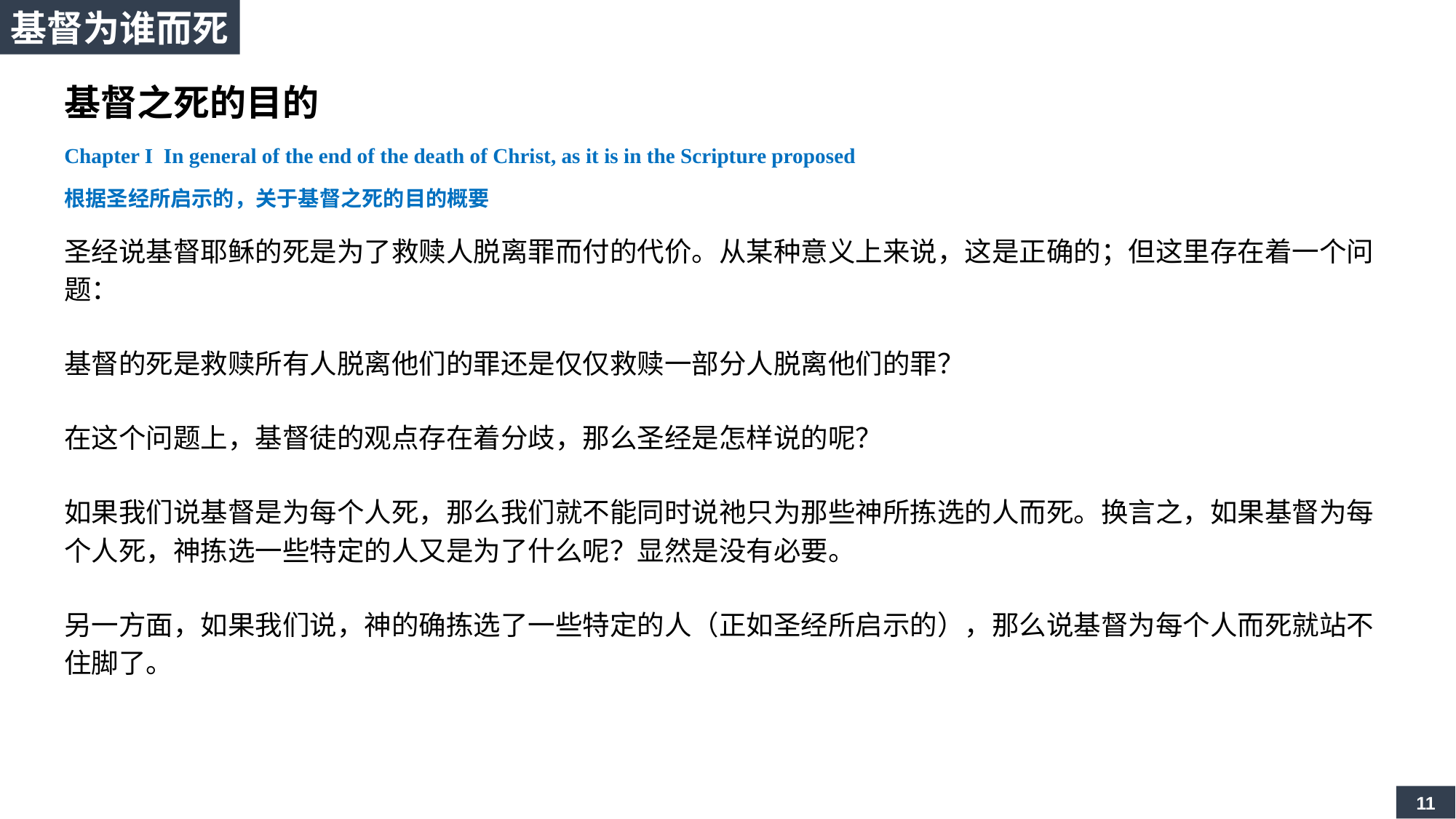

基督为谁而死
基督之死的目的
Chapter I  In general of the end of the death of Christ, as it is in the Scripture proposed
根据圣经所启示的，关于基督之死的目的概要
圣经说基督耶稣的死是为了救赎人脱离罪而付的代价。从某种意义上来说，这是正确的；但这里存在着一个问题：
基督的死是救赎所有人脱离他们的罪还是仅仅救赎一部分人脱离他们的罪？
在这个问题上，基督徒的观点存在着分歧，那么圣经是怎样说的呢？
如果我们说基督是为每个人死，那么我们就不能同时说祂只为那些神所拣选的人而死。换言之，如果基督为每个人死，神拣选一些特定的人又是为了什么呢？显然是没有必要。
另一方面，如果我们说，神的确拣选了一些特定的人（正如圣经所启示的），那么说基督为每个人而死就站不住脚了。
11